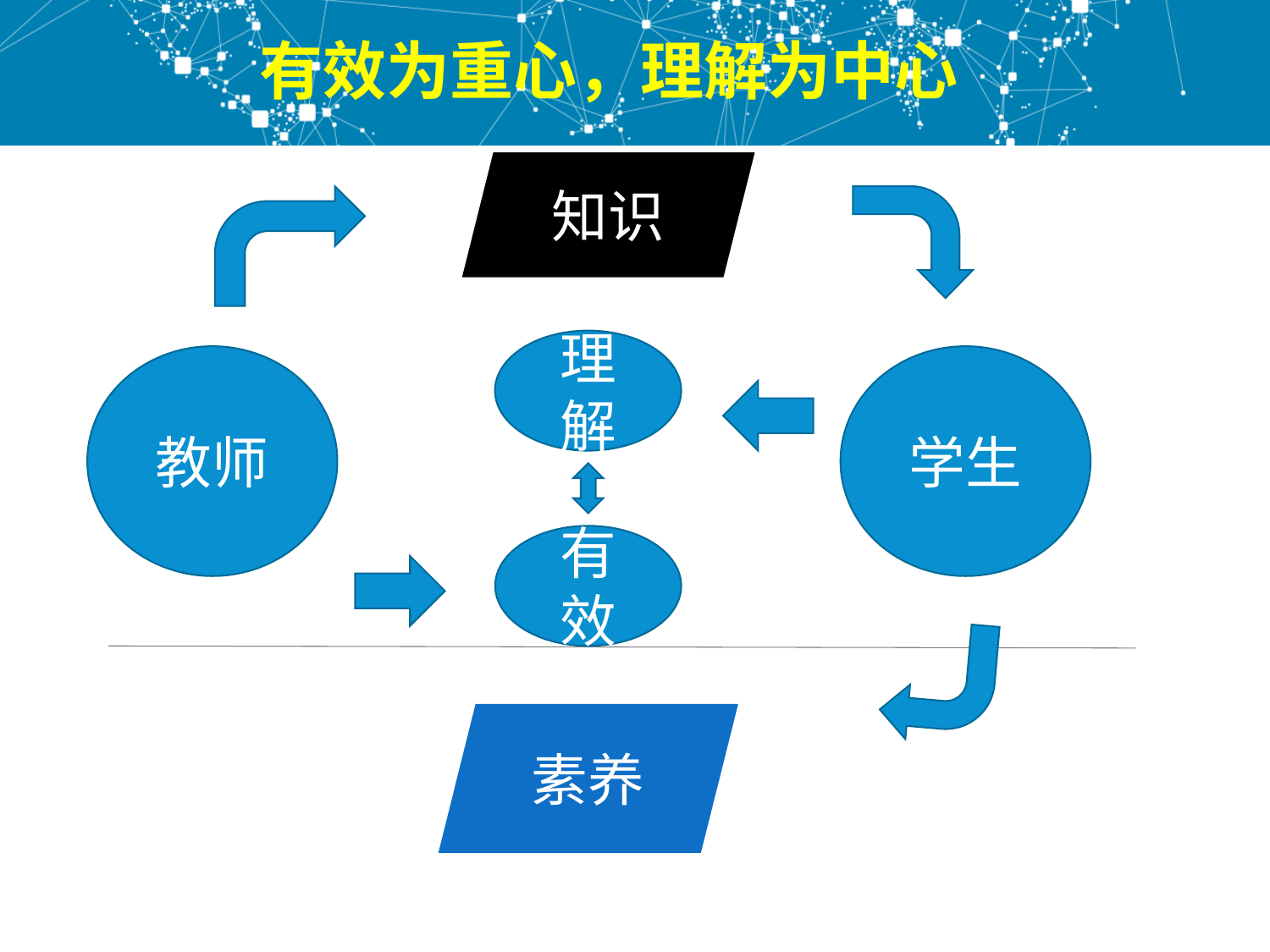

# 有效为重心，理解为中心
知识

理解
教师
学生

有效

素养